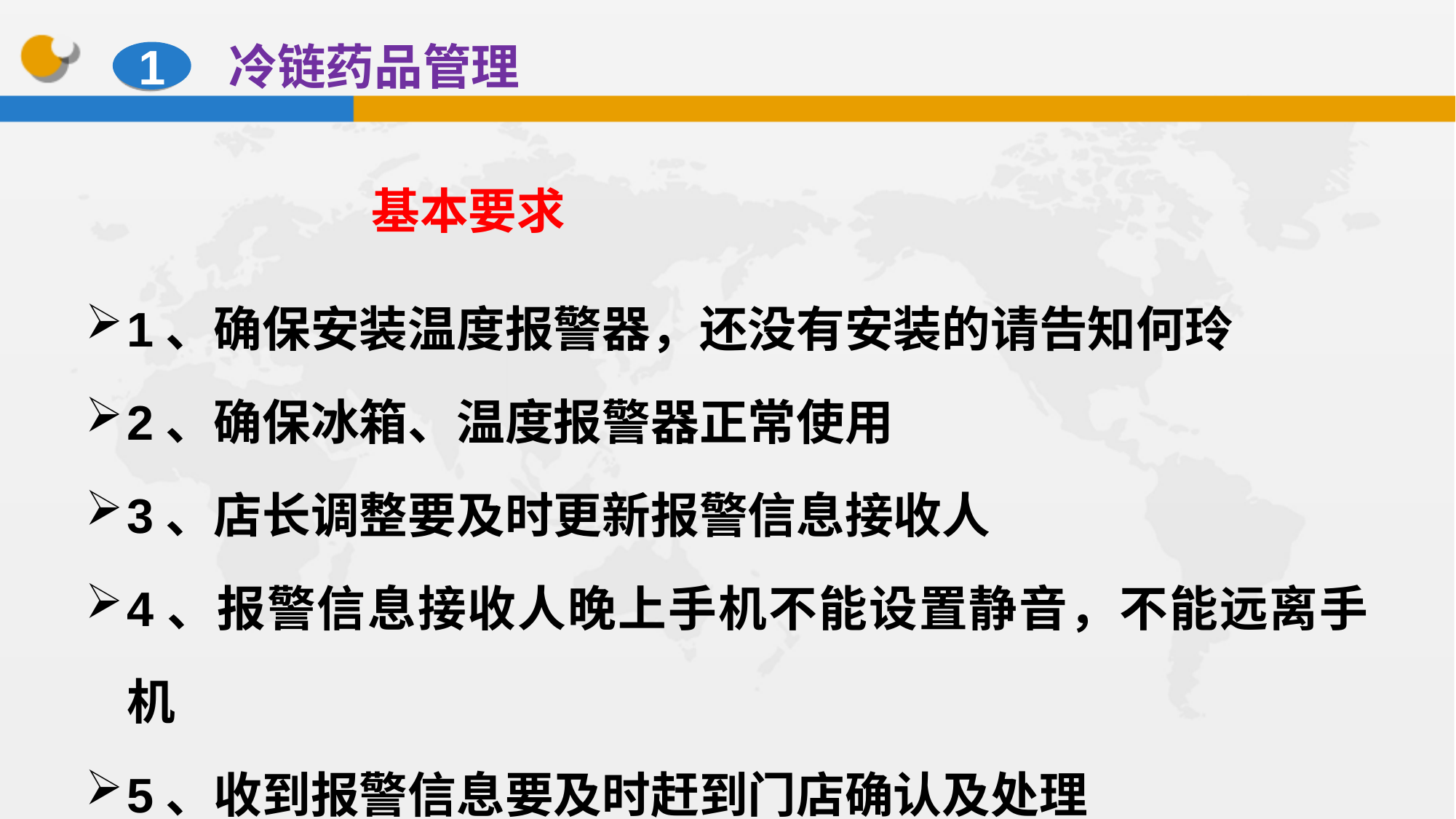

冷链药品管理
1
基本要求
1、确保安装温度报警器，还没有安装的请告知何玲
2、确保冰箱、温度报警器正常使用
3、店长调整要及时更新报警信息接收人
4、报警信息接收人晚上手机不能设置静音，不能远离手机
5、收到报警信息要及时赶到门店确认及处理
34%